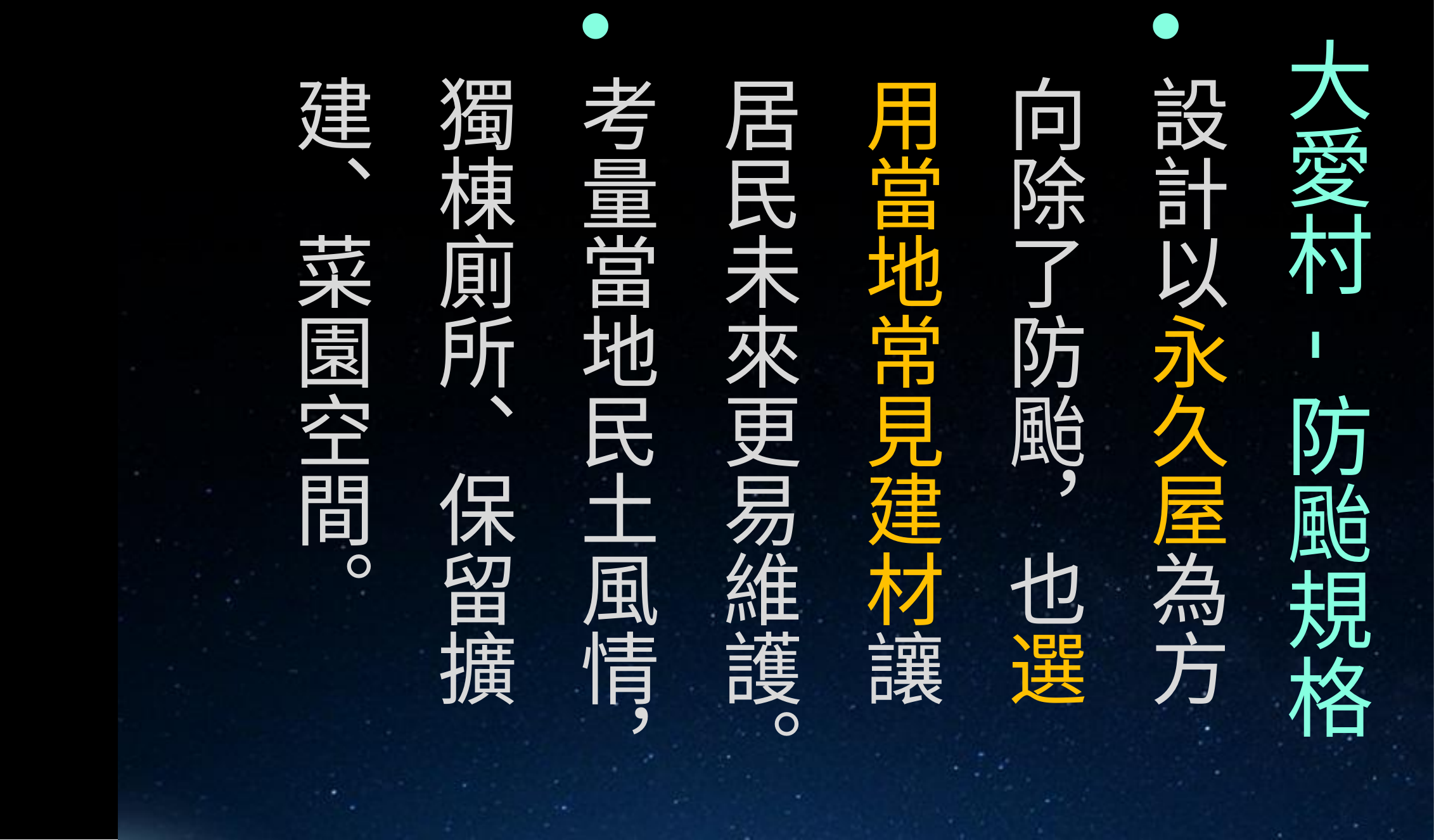

設計以永久屋為方向除了防颱，也選用當地常見建材讓居民未來更易維護。
考量當地民土風情，獨棟廁所、保留擴建、菜園空間。

# 大愛村-防颱規格